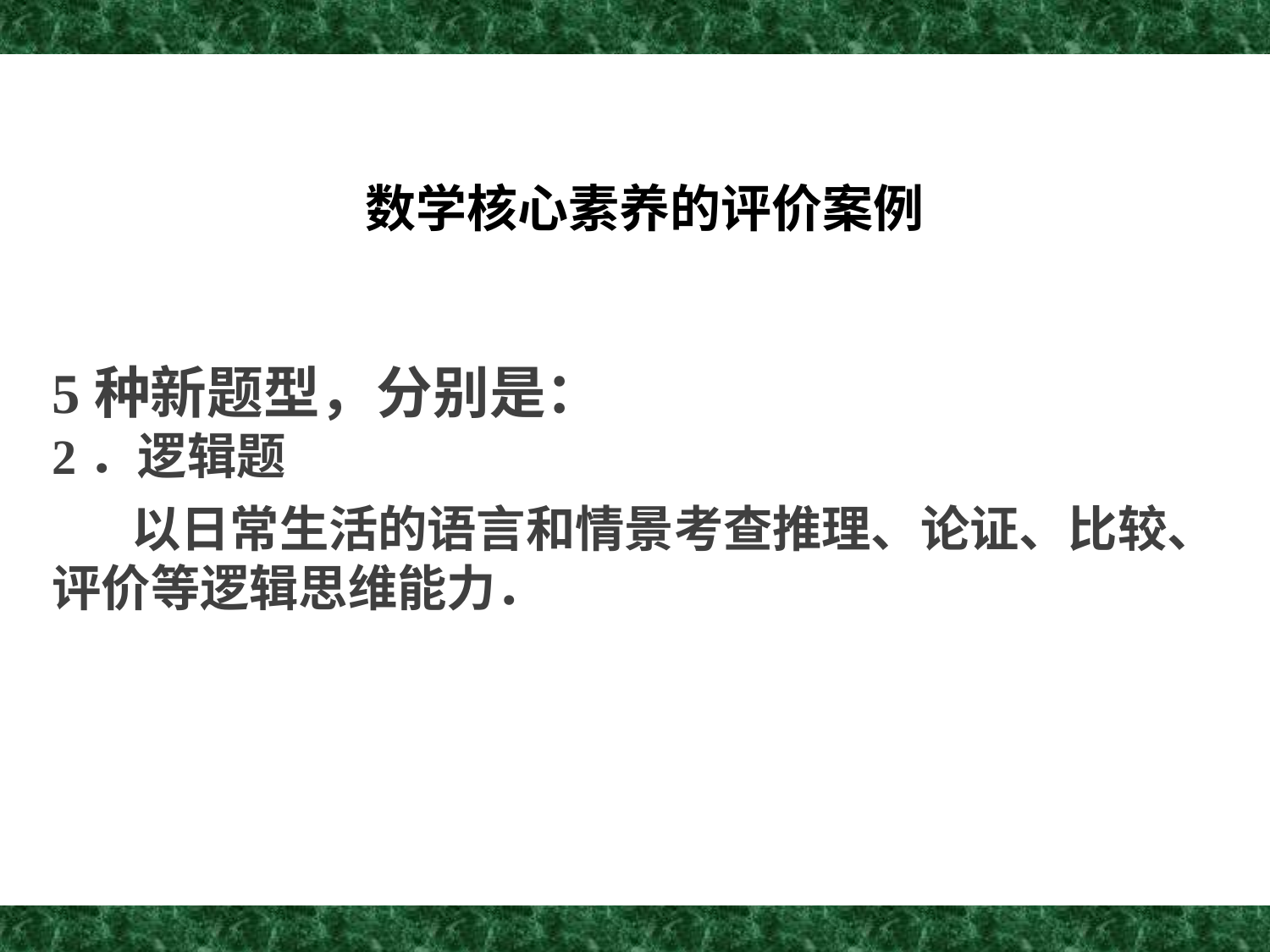

数学核心素养的评价案例
5种新题型，分别是：
2．逻辑题
      以日常生活的语言和情景考查推理、论证、比较、评价等逻辑思维能力．